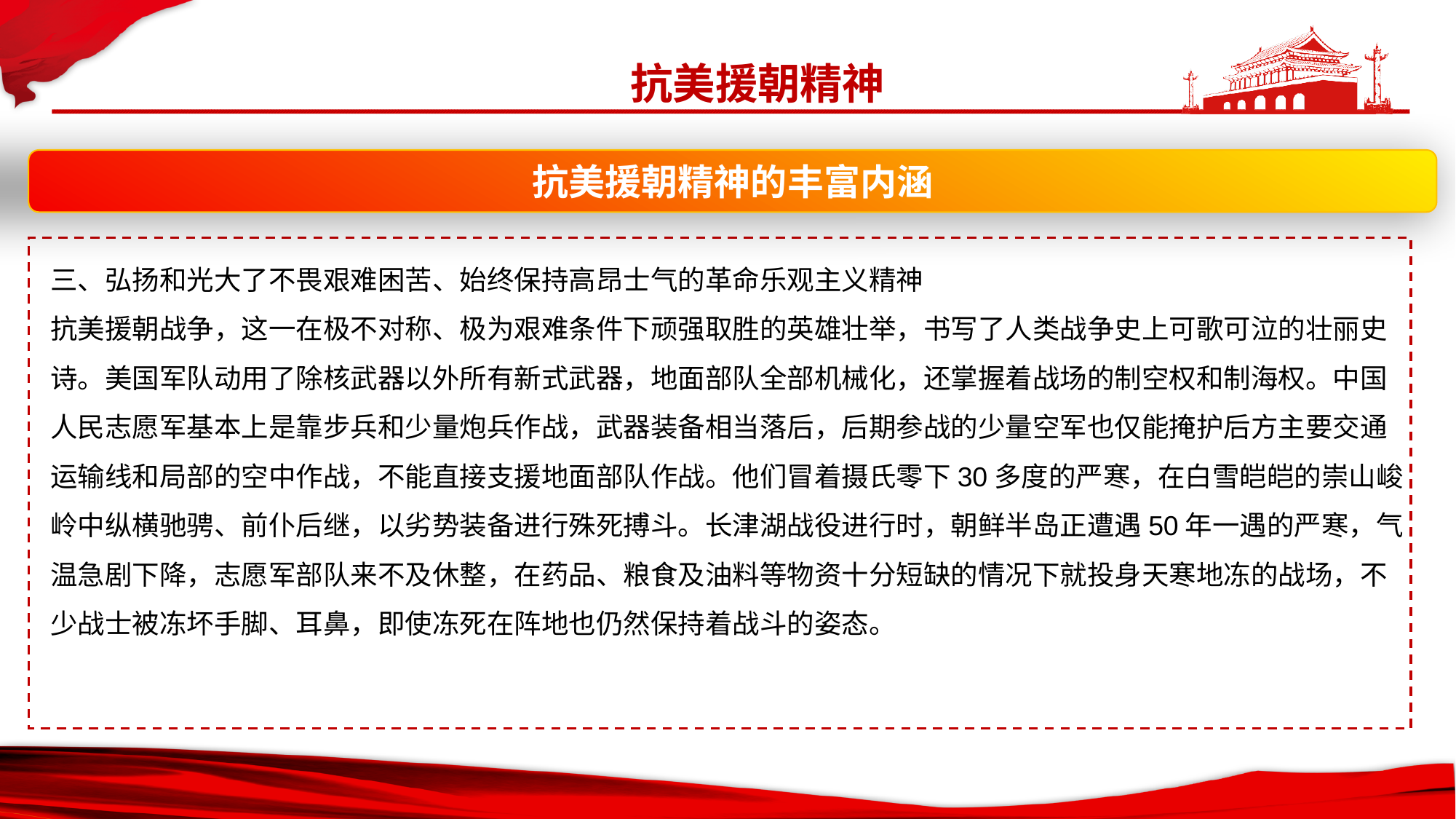

抗美援朝精神
抗美援朝精神的丰富内涵

三、弘扬和光大了不畏艰难困苦、始终保持高昂士气的革命乐观主义精神
抗美援朝战争，这一在极不对称、极为艰难条件下顽强取胜的英雄壮举，书写了人类战争史上可歌可泣的壮丽史诗。美国军队动用了除核武器以外所有新式武器，地面部队全部机械化，还掌握着战场的制空权和制海权。中国人民志愿军基本上是靠步兵和少量炮兵作战，武器装备相当落后，后期参战的少量空军也仅能掩护后方主要交通运输线和局部的空中作战，不能直接支援地面部队作战。他们冒着摄氏零下30多度的严寒，在白雪皑皑的崇山峻岭中纵横驰骋、前仆后继，以劣势装备进行殊死搏斗。长津湖战役进行时，朝鲜半岛正遭遇50年一遇的严寒，气温急剧下降，志愿军部队来不及休整，在药品、粮食及油料等物资十分短缺的情况下就投身天寒地冻的战场，不少战士被冻坏手脚、耳鼻，即使冻死在阵地也仍然保持着战斗的姿态。